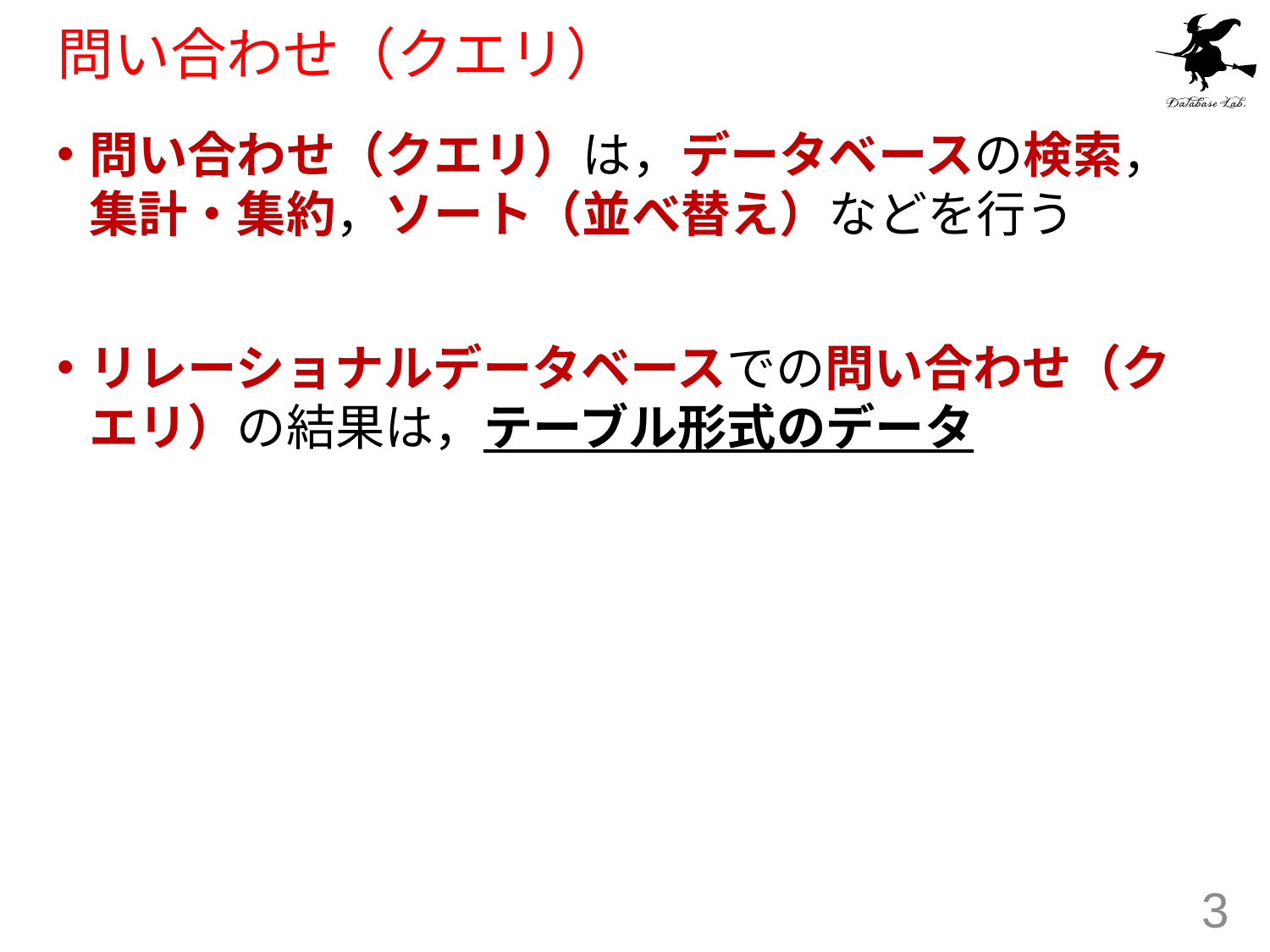

# 問い合わせ（クエリ）
問い合わせ（クエリ）は，データベースの検索，集計・集約，ソート（並べ替え）などを行う

リレーショナルデータベースでの問い合わせ（クエリ）の結果は，テーブル形式のデータ

3